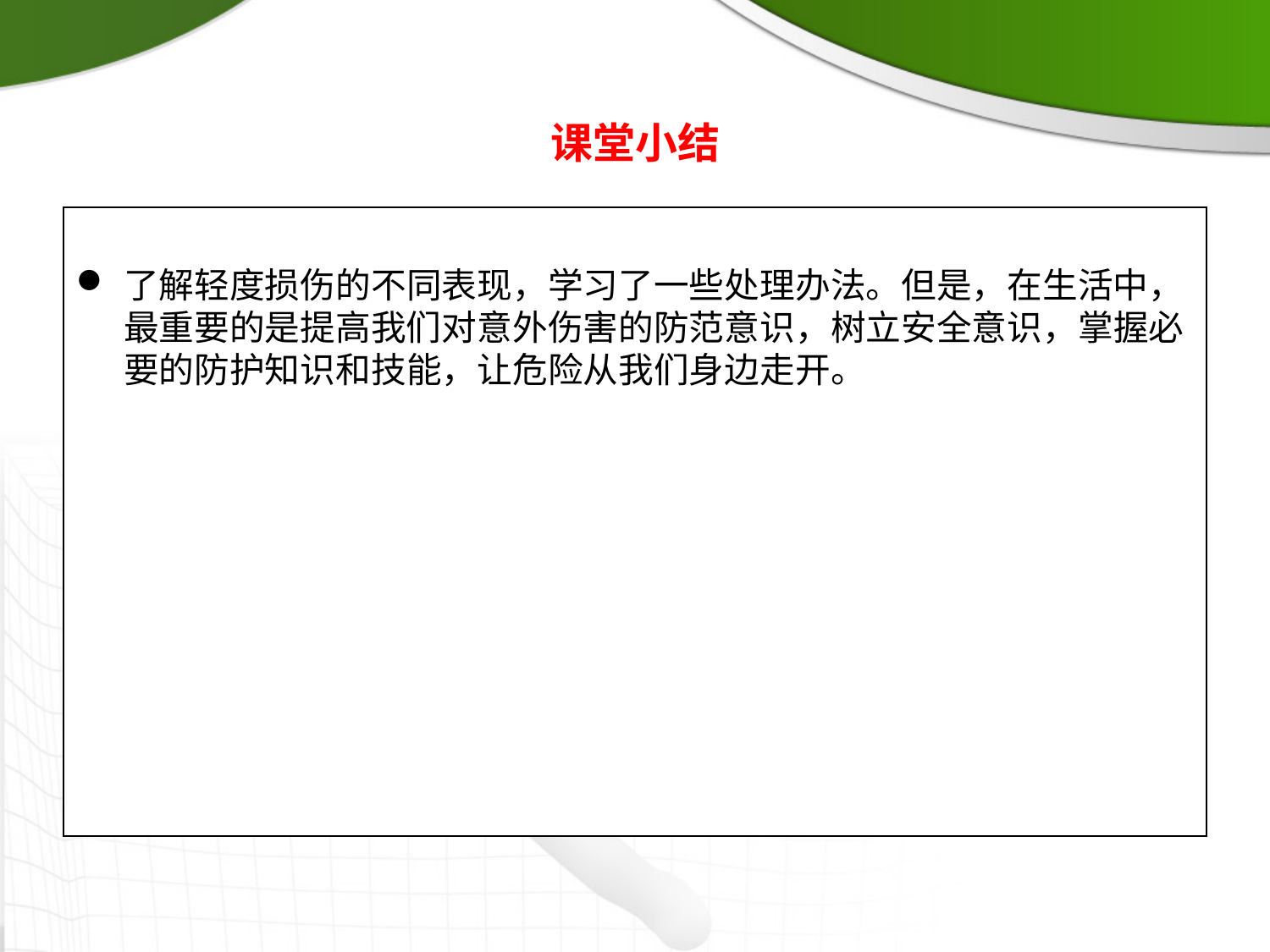

# 课堂小结

了解轻度损伤的不同表现，学习了一些处理办法。但是，在生活中，最重要的是提高我们对意外伤害的防范意识，树立安全意识，掌握必要的防护知识和技能，让危险从我们身边走开。